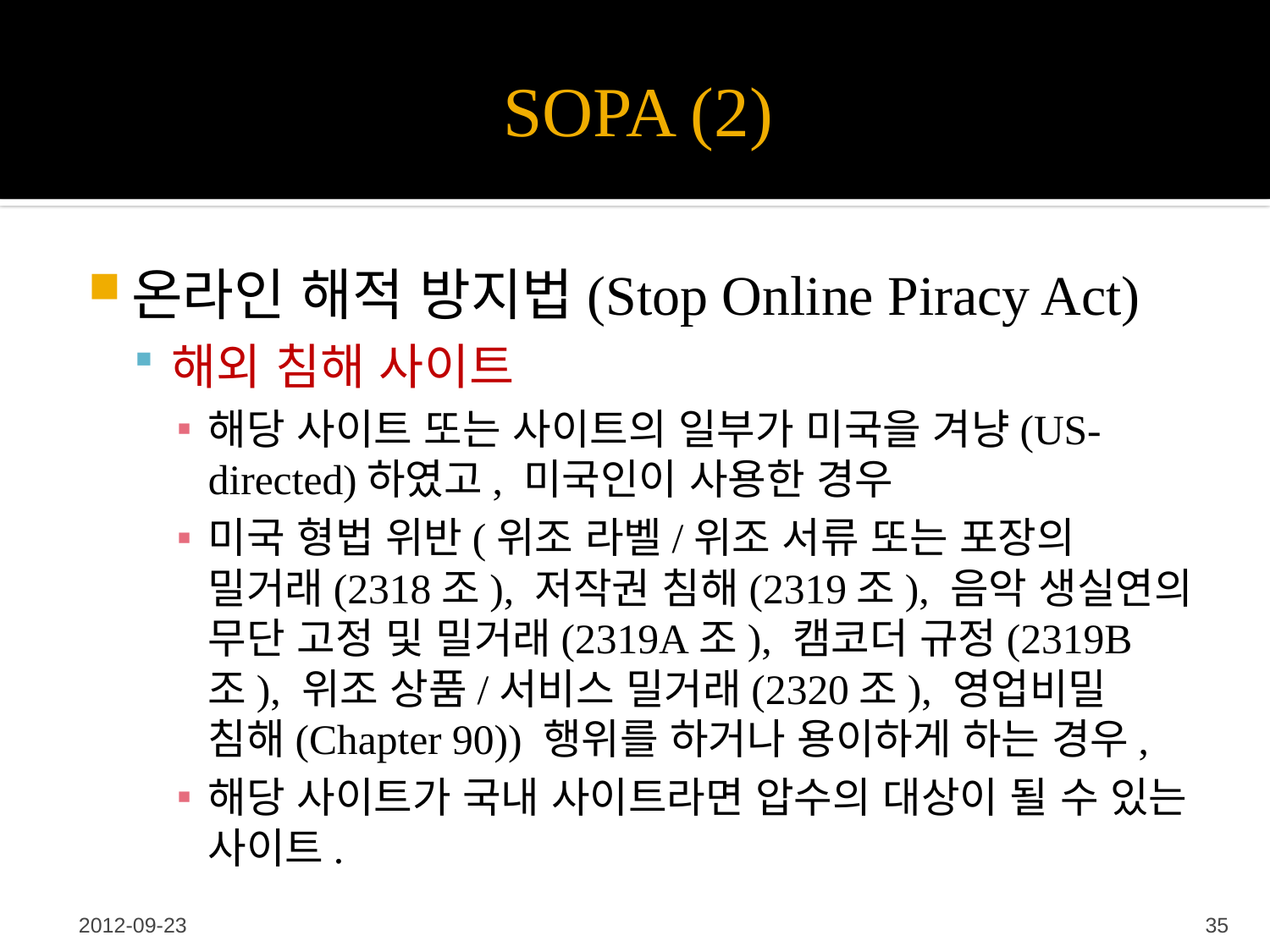

# SOPA (2)
온라인 해적 방지법(Stop Online Piracy Act)
해외 침해 사이트
해당 사이트 또는 사이트의 일부가 미국을 겨냥(US-directed)하였고, 미국인이 사용한 경우
미국 형법 위반(위조 라벨/위조 서류 또는 포장의 밀거래(2318조), 저작권 침해(2319조), 음악 생실연의 무단 고정 및 밀거래(2319A조), 캠코더 규정(2319B조), 위조 상품/서비스 밀거래(2320조), 영업비밀 침해(Chapter 90)) 행위를 하거나 용이하게 하는 경우,
해당 사이트가 국내 사이트라면 압수의 대상이 될 수 있는 사이트.
2012-09-23
35